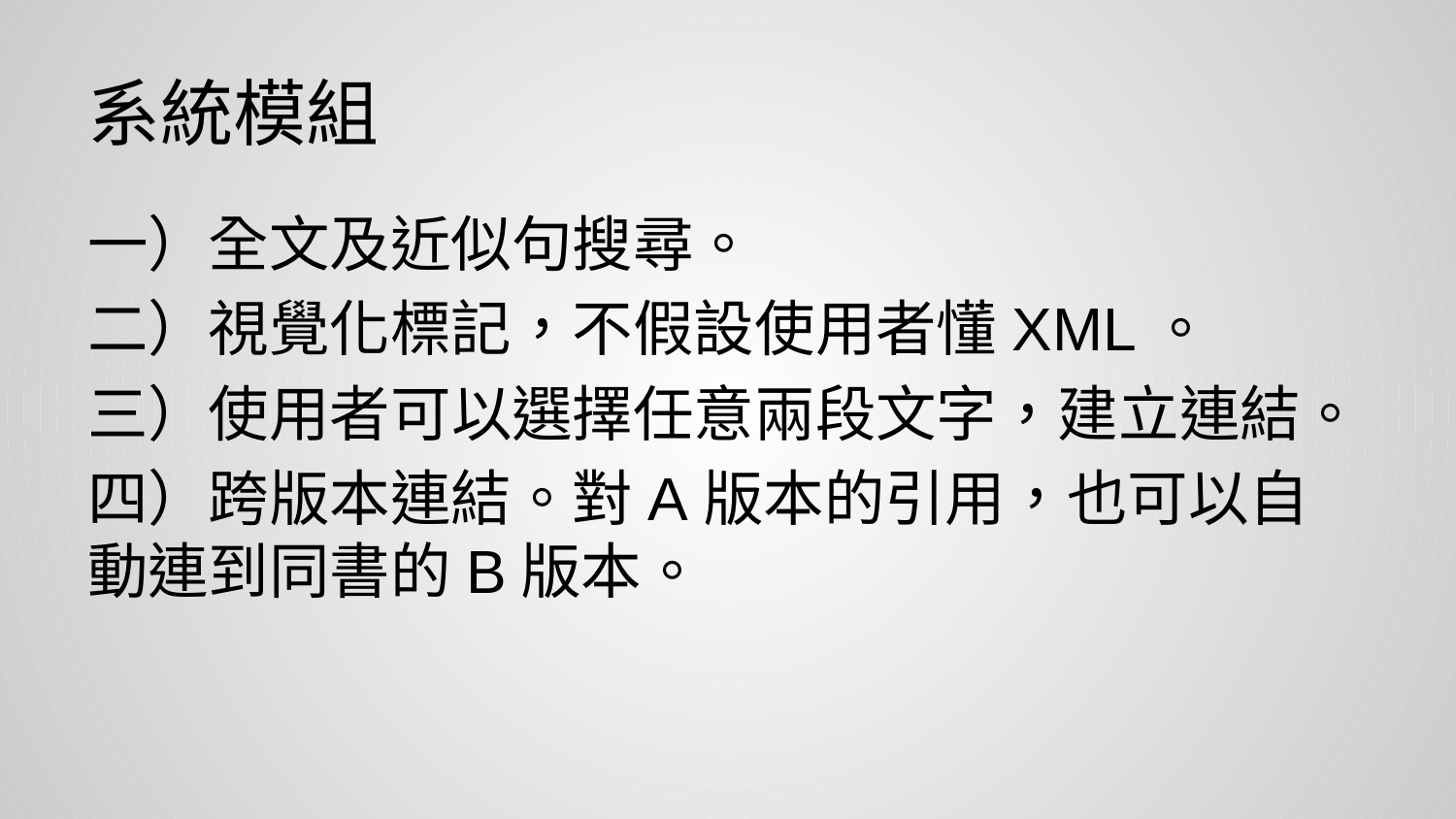

# 系統模組
一）全文及近似句搜尋。
二）視覺化標記，不假設使用者懂XML。
三）使用者可以選擇任意兩段文字，建立連結。
四）跨版本連結。對A版本的引用，也可以自動連到同書的B版本。